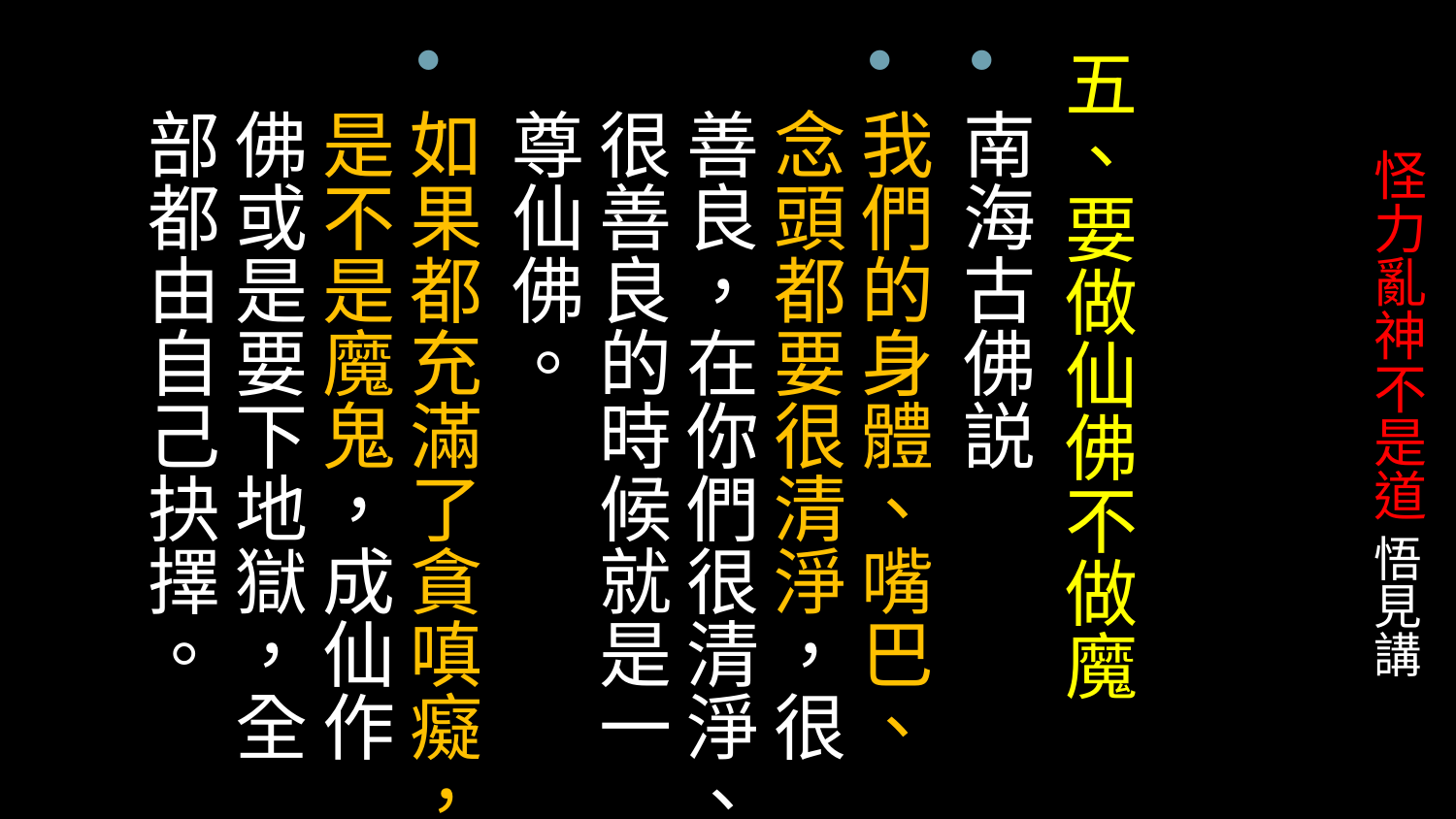

五、要做仙佛不做魔
南海古佛説
我們的身體、嘴巴、念頭都要很清淨，很善良，在你們很清淨、很善良的時候就是一尊仙佛。
如果都充滿了貪嗔癡，是不是魔鬼，成仙作佛或是要下地獄，全部都由自己抉擇。

# 怪力亂神不是道 悟見講